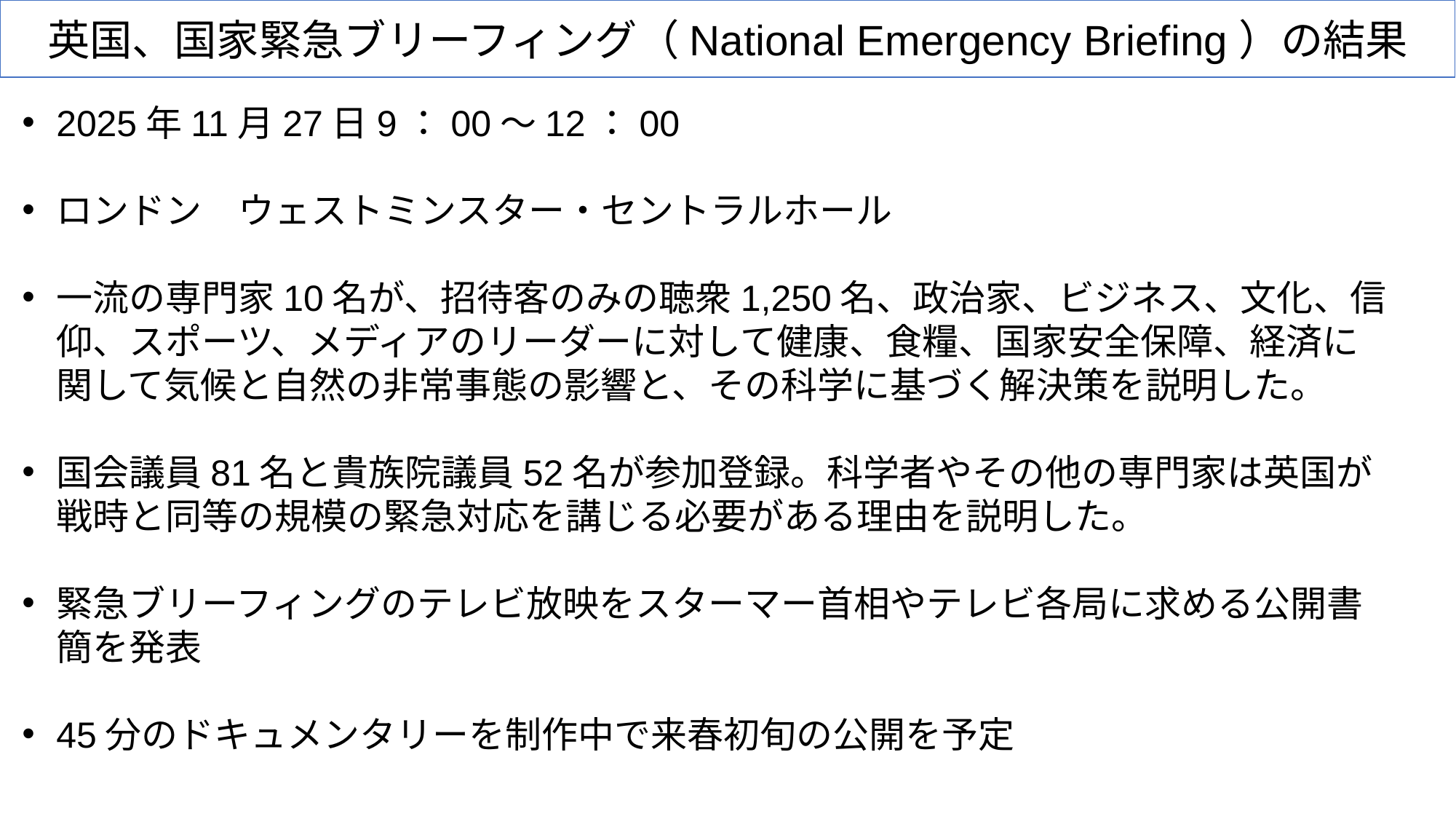

英国、国家緊急ブリーフィング（National Emergency Briefing）の結果
2025年11月27日9：00～12：00

ロンドン　ウェストミンスター・セントラルホール

一流の専門家10名が、招待客のみの聴衆1,250名、政治家、ビジネス、文化、信仰、スポーツ、メディアのリーダーに対して健康、食糧、国家安全保障、経済に関して気候と自然の非常事態の影響と、その科学に基づく解決策を説明した。

国会議員81名と貴族院議員52名が参加登録。科学者やその他の専門家は英国が戦時と同等の規模の緊急対応を講じる必要がある理由を説明した。

緊急ブリーフィングのテレビ放映をスターマー首相やテレビ各局に求める公開書簡を発表

45分のドキュメンタリーを制作中で来春初旬の公開を予定